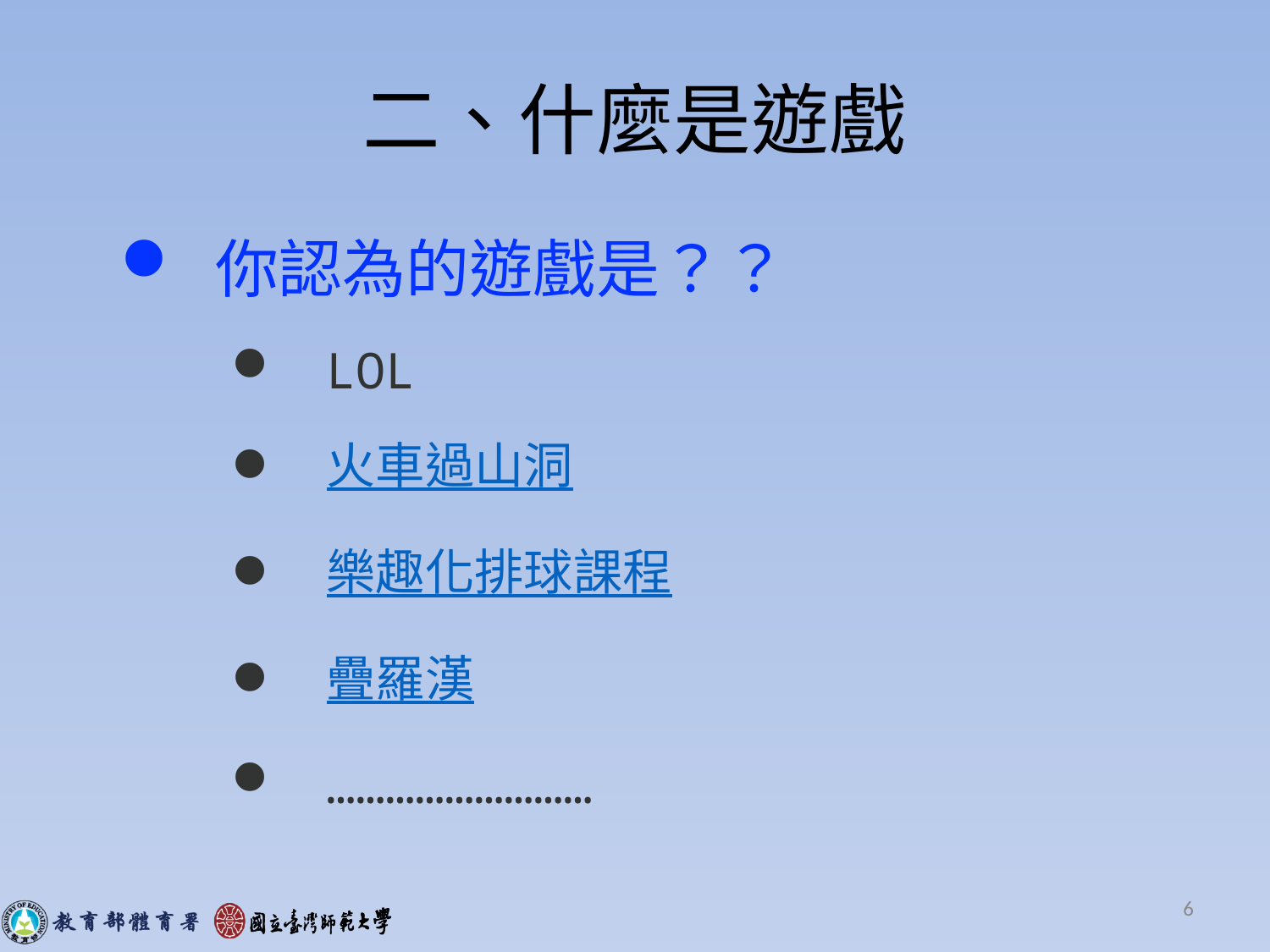

# 二、什麼是遊戲
你認為的遊戲是？？
LOL
火車過山洞
樂趣化排球課程
疊羅漢
………………………

6